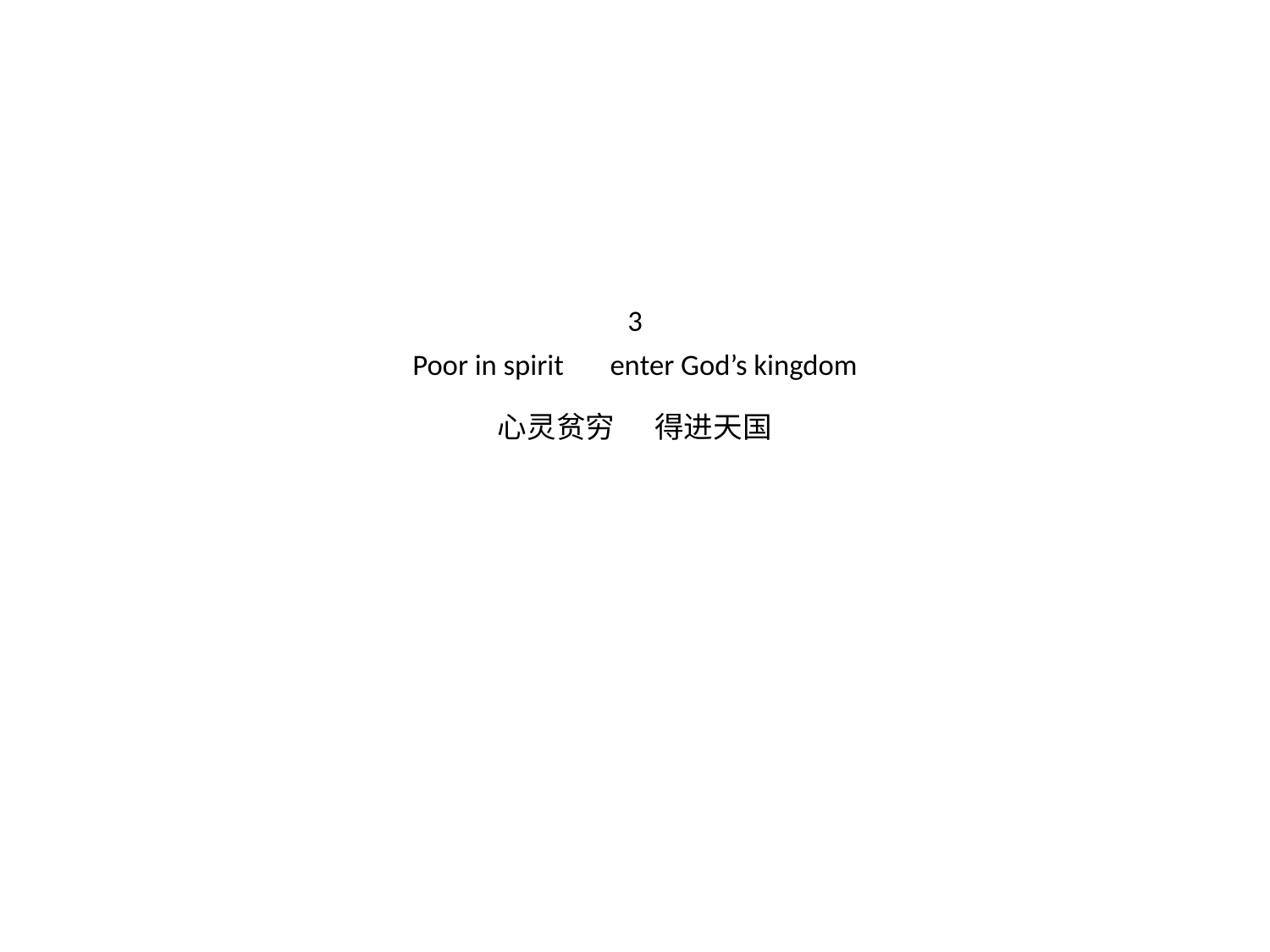

# 3 Poor in spirit       enter God’s kingdom 心灵贫穷      得进天国